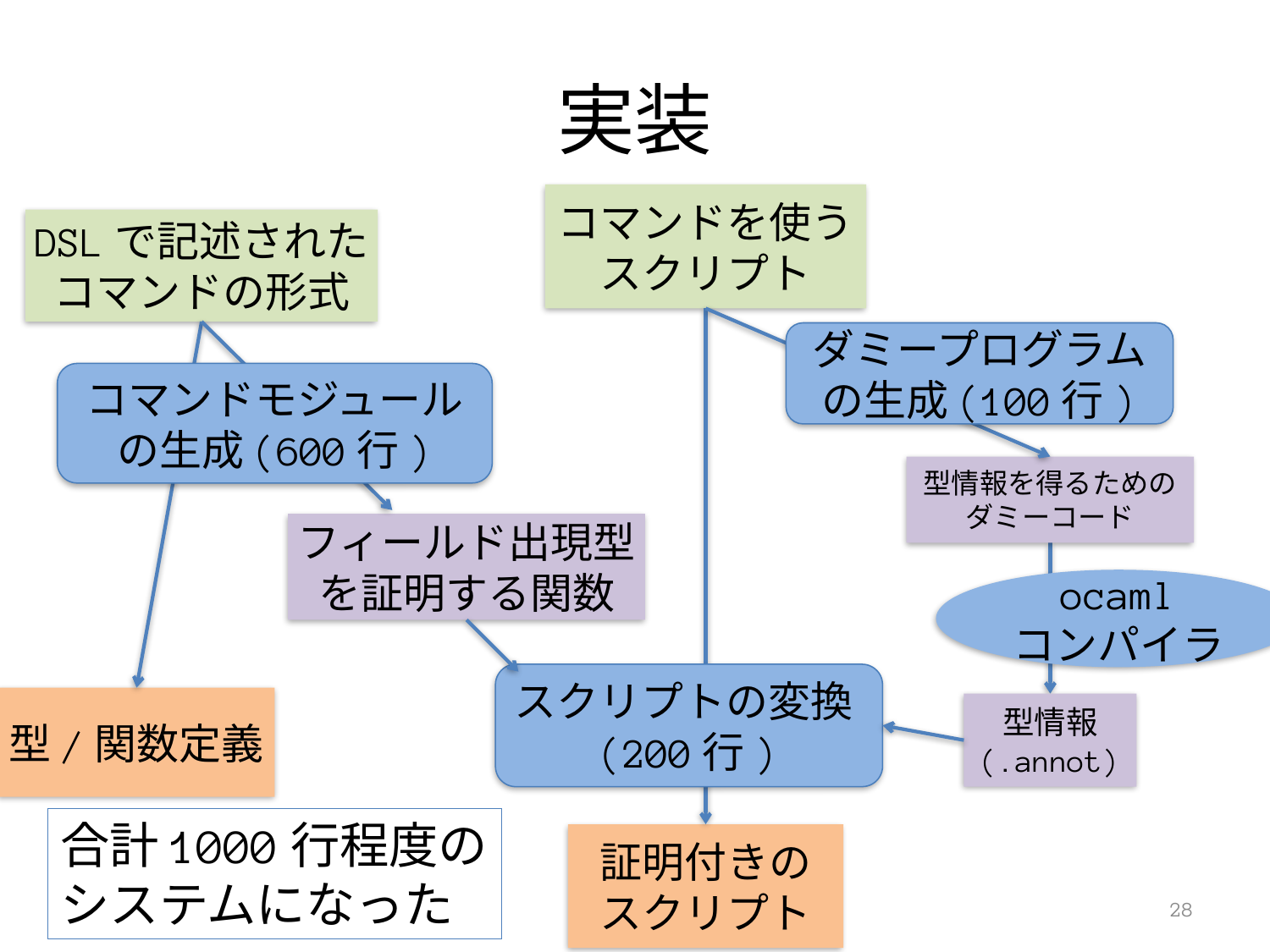

# 実装
コマンドを使うスクリプト
DSLで記述された
コマンドの形式
ダミープログラムの生成(100行)
コマンドモジュールの生成(600行)
型情報を得るための
ダミーコード
フィールド出現型を証明する関数
ocaml
コンパイラ
スクリプトの変換(200行)
型/関数定義
型情報
(.annot)
合計1000行程度のシステムになった
証明付きの
スクリプト
28